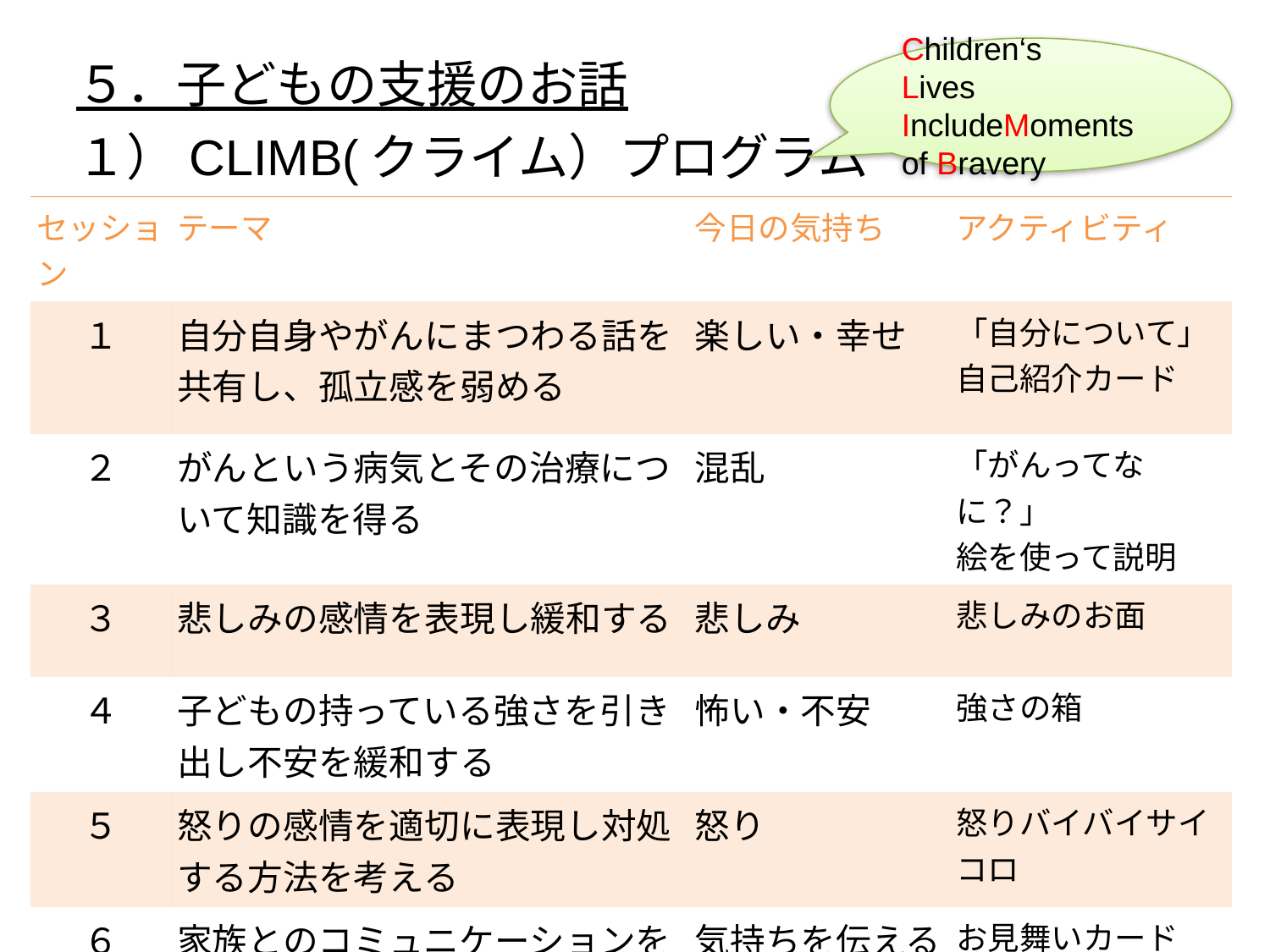

# ５．子どもの支援のお話 １）CLIMB(クライム）プログラム
Children‘s Lives　IncludeMoments of Bravery
| セッション | テーマ | 今日の気持ち | アクティビティ |
| --- | --- | --- | --- |
| １ | 自分自身やがんにまつわる話を共有し、孤立感を弱める | 楽しい・幸せ | 「自分について」 自己紹介カード |
| ２ | がんという病気とその治療について知識を得る | 混乱 | 「がんってなに？」 絵を使って説明 |
| ３ | 悲しみの感情を表現し緩和する | 悲しみ | 悲しみのお面 |
| ４ | 子どもの持っている強さを引き出し不安を緩和する | 怖い・不安 | 強さの箱 |
| ５ | 怒りの感情を適切に表現し対処する方法を考える | 怒り | 怒りバイバイサイコロ |
| ６ | 家族とのコミュニケーションを手助けする | 気持ちを伝える | お見舞いカード |